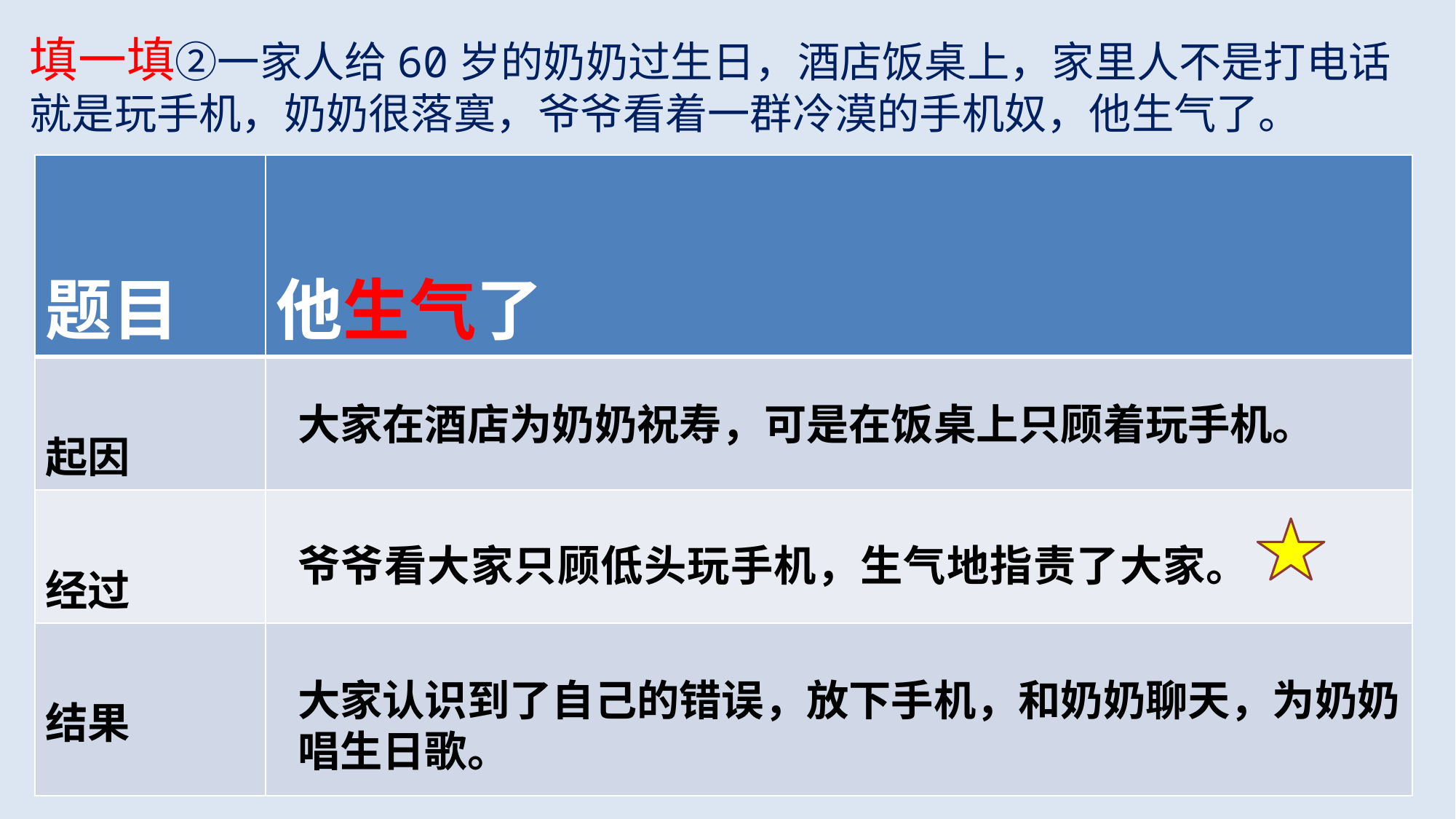

填一填②一家人给60岁的奶奶过生日，酒店饭桌上，家里人不是打电话就是玩手机，奶奶很落寞，爷爷看着一群冷漠的手机奴，他生气了。

| 题目 | 他生气了 |
| --- | --- |
| 起因 |  |
| 经过 |  |
| 结果 |  |
大家在酒店为奶奶祝寿，可是在饭桌上只顾着玩手机。

爷爷看大家只顾低头玩手机，生气地指责了大家。

大家认识到了自己的错误，放下手机，和奶奶聊天，为奶奶唱生日歌。